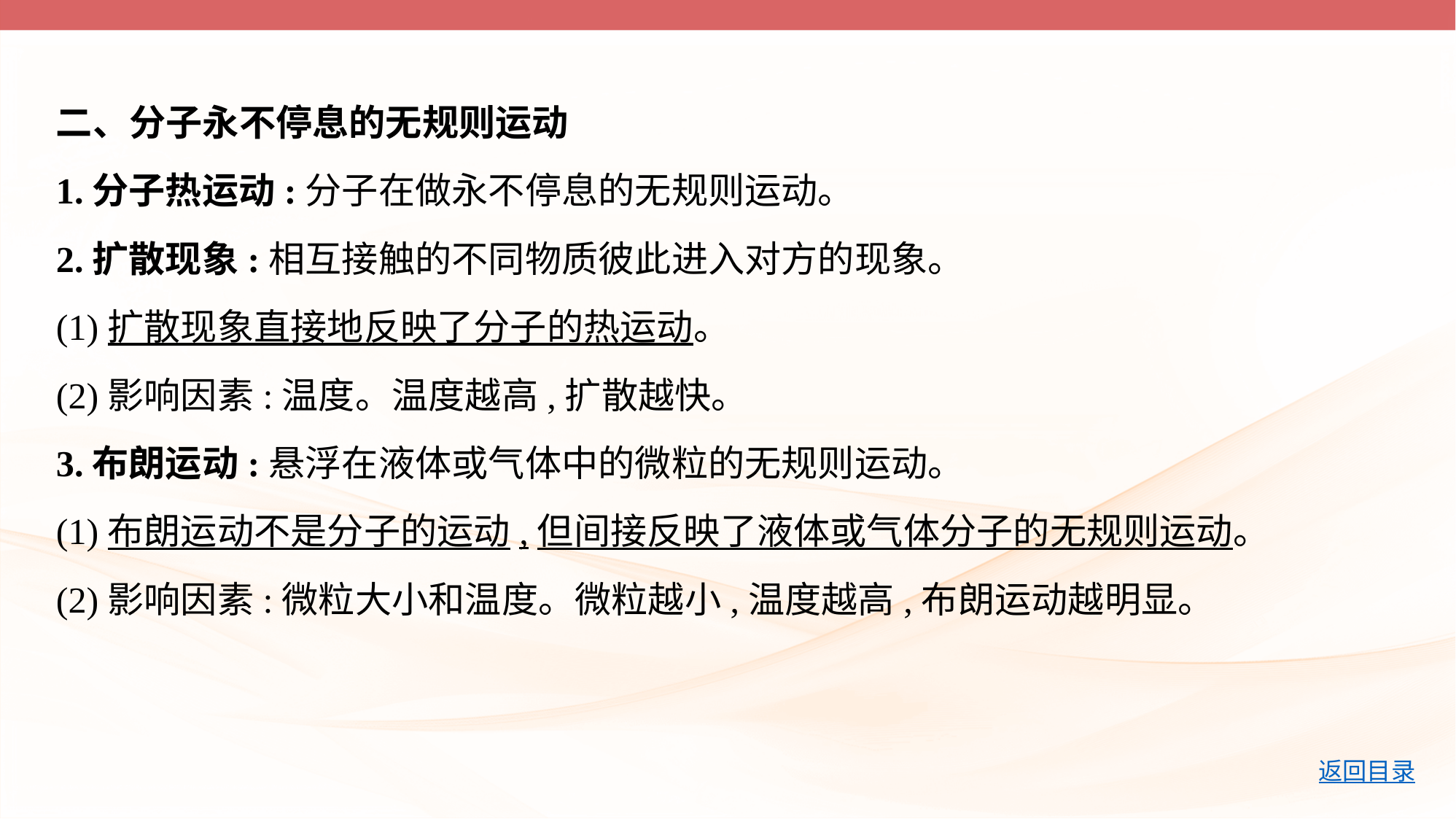

二、分子永不停息的无规则运动
1.分子热运动:分子在做永不停息的无规则运动。
2.扩散现象:相互接触的不同物质彼此进入对方的现象。
(1)扩散现象直接地反映了分子的热运动。
(2)影响因素:温度。温度越高,扩散越快。
3.布朗运动:悬浮在液体或气体中的微粒的无规则运动。
(1)布朗运动不是分子的运动,但间接反映了液体或气体分子的无规则运动。
(2)影响因素:微粒大小和温度。微粒越小,温度越高,布朗运动越明显。